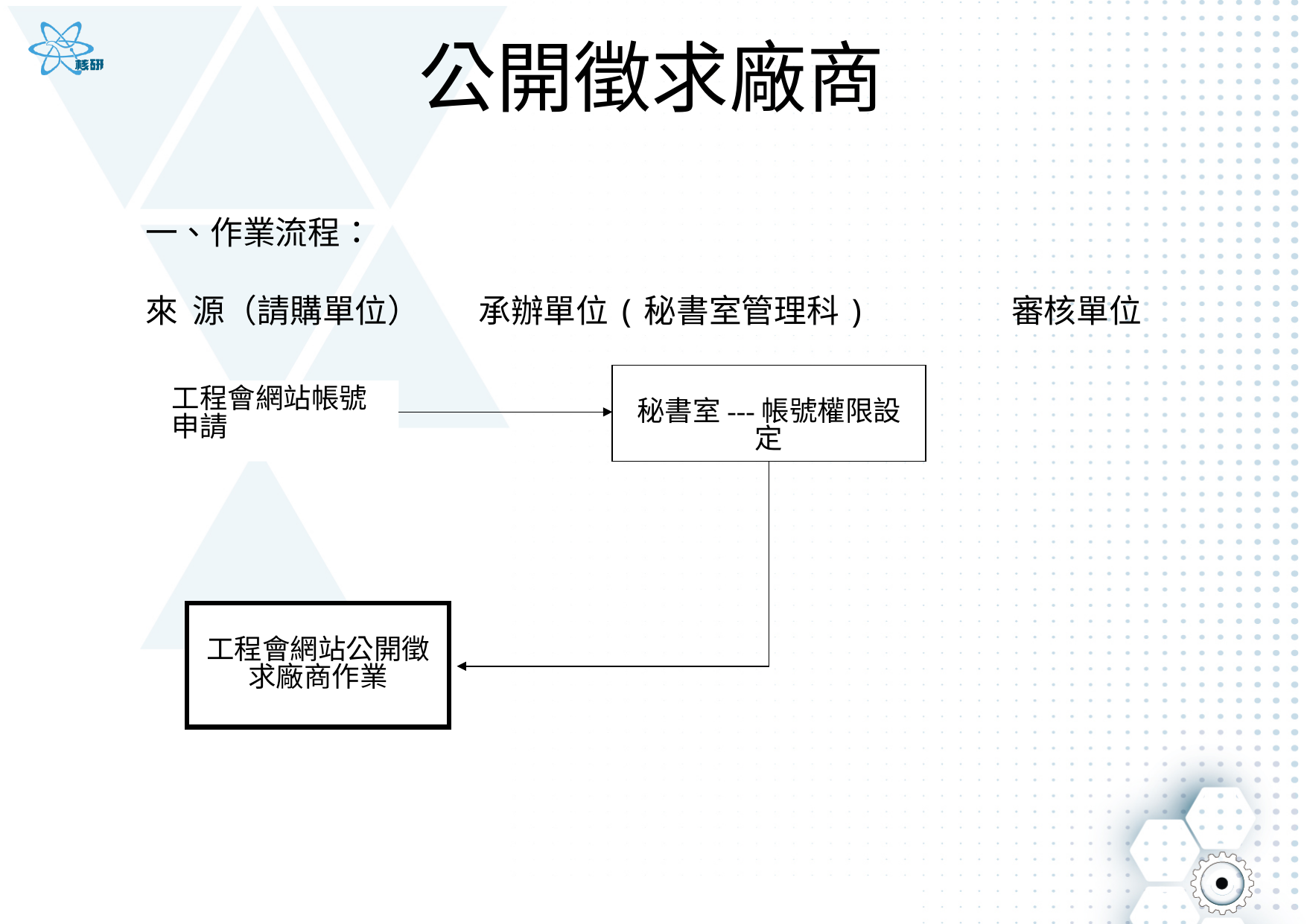

# 公開徵求廠商
一、作業流程：

來  源（請購單位）        承辦單位(秘書室管理科)       審核單位

秘書室---帳號權限設定
工程會網站帳號申請

工程會網站公開徵求廠商作業